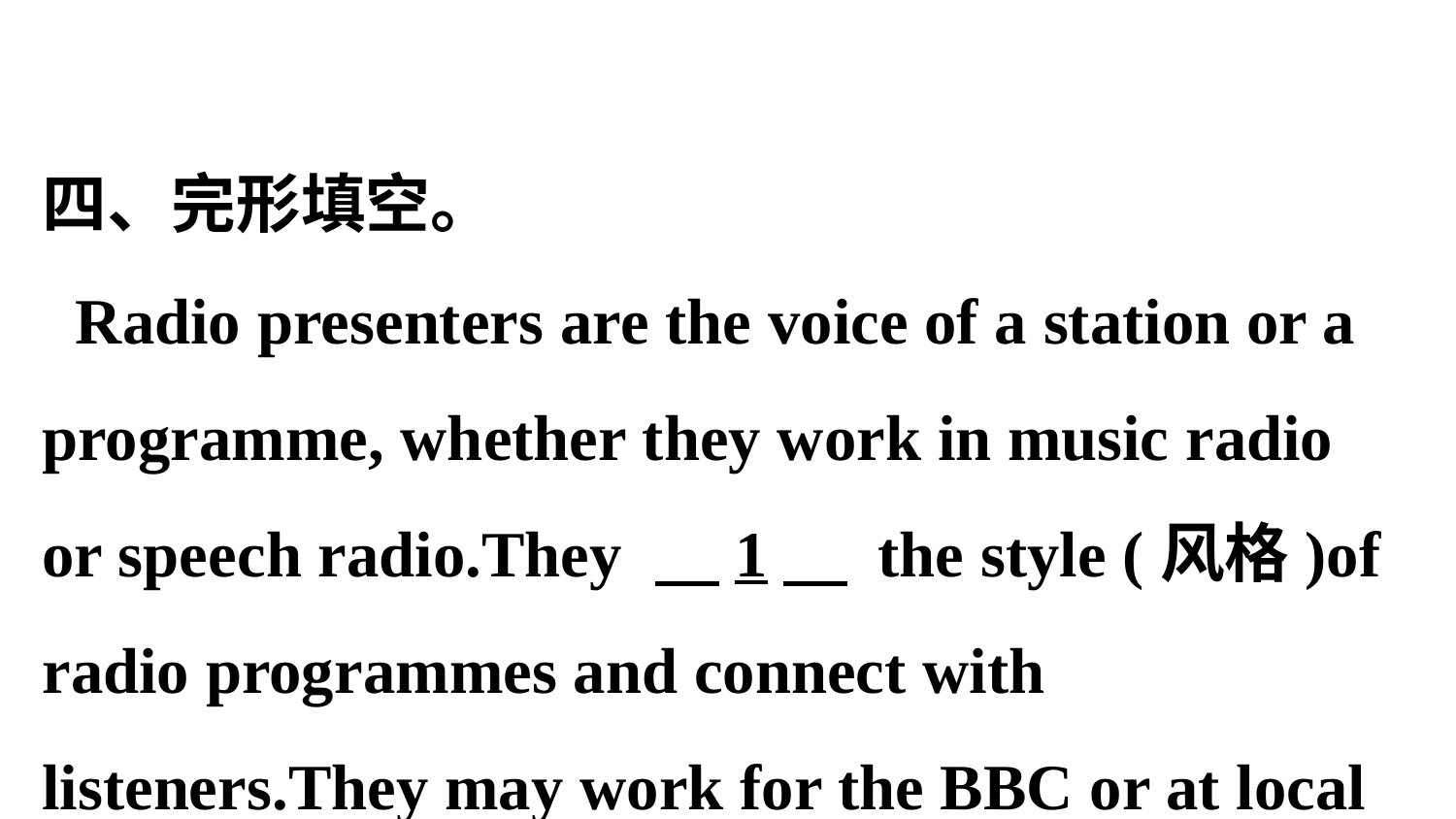

四、完形填空。
Radio presenters are the voice of a station or a programme, whether they work in music radio or speech radio.They 　1　 the style (风格)of radio programmes and connect with listeners.They may work for the BBC or at local radio stations in England.